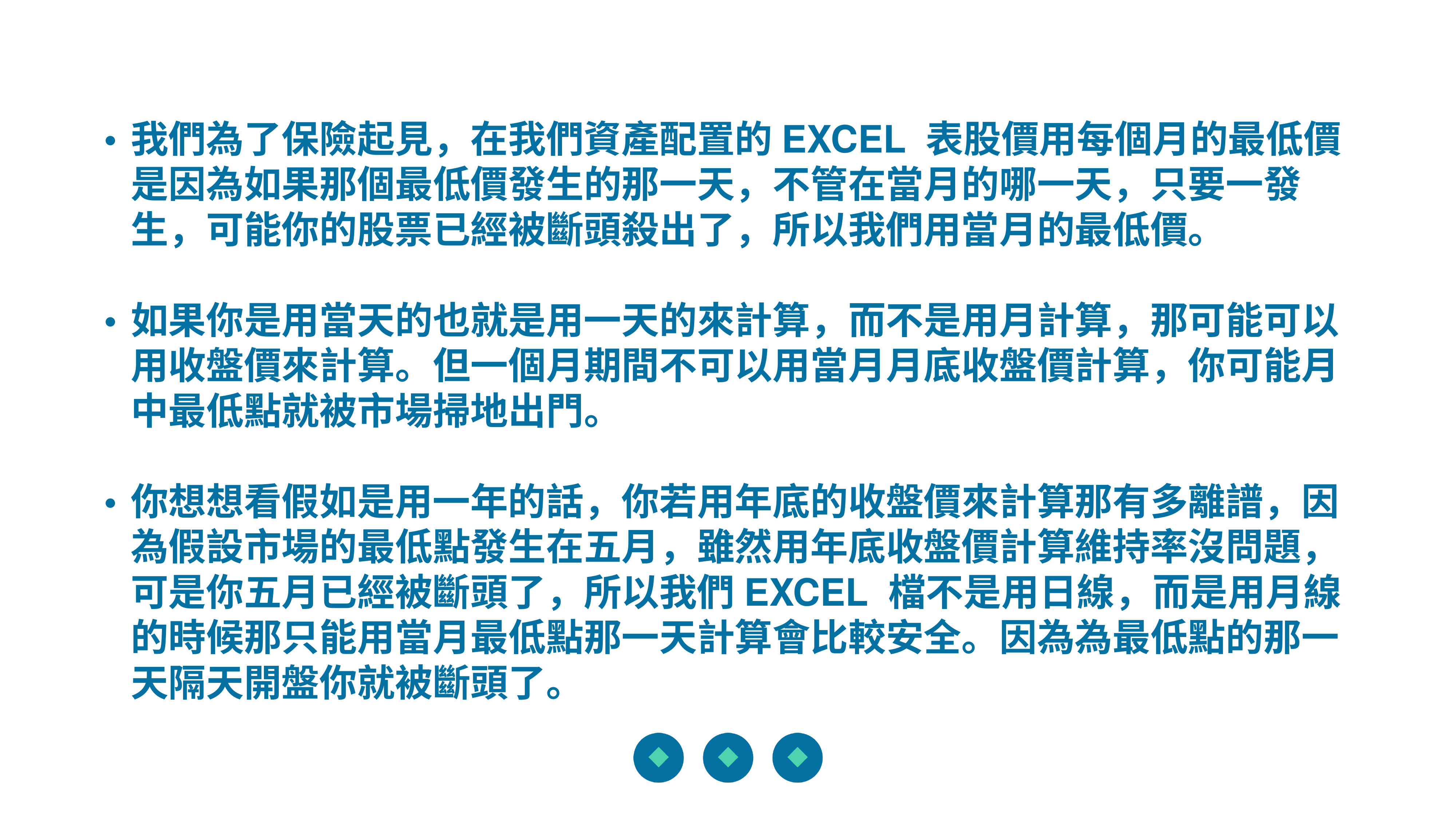

我們為了保險起見，在我們資產配置的EXCEL 表股價用每個月的最低價是因為如果那個最低價發生的那一天，不管在當月的哪一天，只要一發生，可能你的股票已經被斷頭殺出了，所以我們用當月的最低價。

如果你是用當天的也就是用一天的來計算，而不是用月計算，那可能可以用收盤價來計算。但一個月期間不可以用當月月底收盤價計算，你可能月中最低點就被市場掃地出門。

你想想看假如是用一年的話，你若用年底的收盤價來計算那有多離譜，因為假設市場的最低點發生在五月，雖然用年底收盤價計算維持率沒問題，可是你五月已經被斷頭了，所以我們EXCEL 檔不是用日線，而是用月線的時候那只能用當月最低點那一天計算會比較安全。因為為最低點的那一天隔天開盤你就被斷頭了。